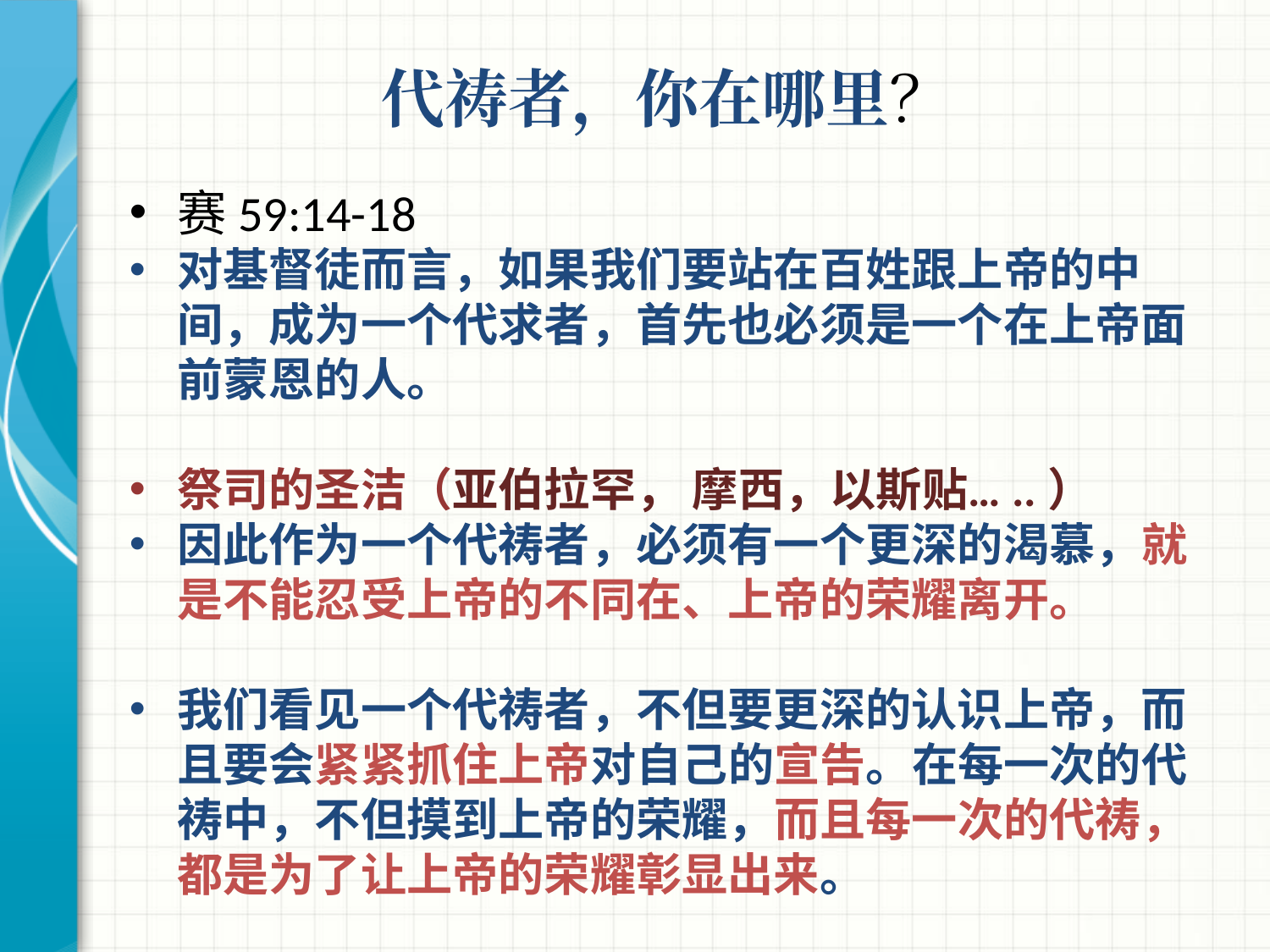

# 代祷者，你在哪里？

赛59:14-18
对基督徒而言，如果我们要站在百姓跟上帝的中间，成为一个代求者，首先也必须是一个在上帝面前蒙恩的人。

祭司的圣洁（亚伯拉罕， 摩西，以斯贴…..）
因此作为一个代祷者，必须有一个更深的渴慕，就是不能忍受上帝的不同在、上帝的荣耀离开。

我们看见一个代祷者，不但要更深的认识上帝，而且要会紧紧抓住上帝对自己的宣告。在每一次的代祷中，不但摸到上帝的荣耀，而且每一次的代祷，都是为了让上帝的荣耀彰显出来。